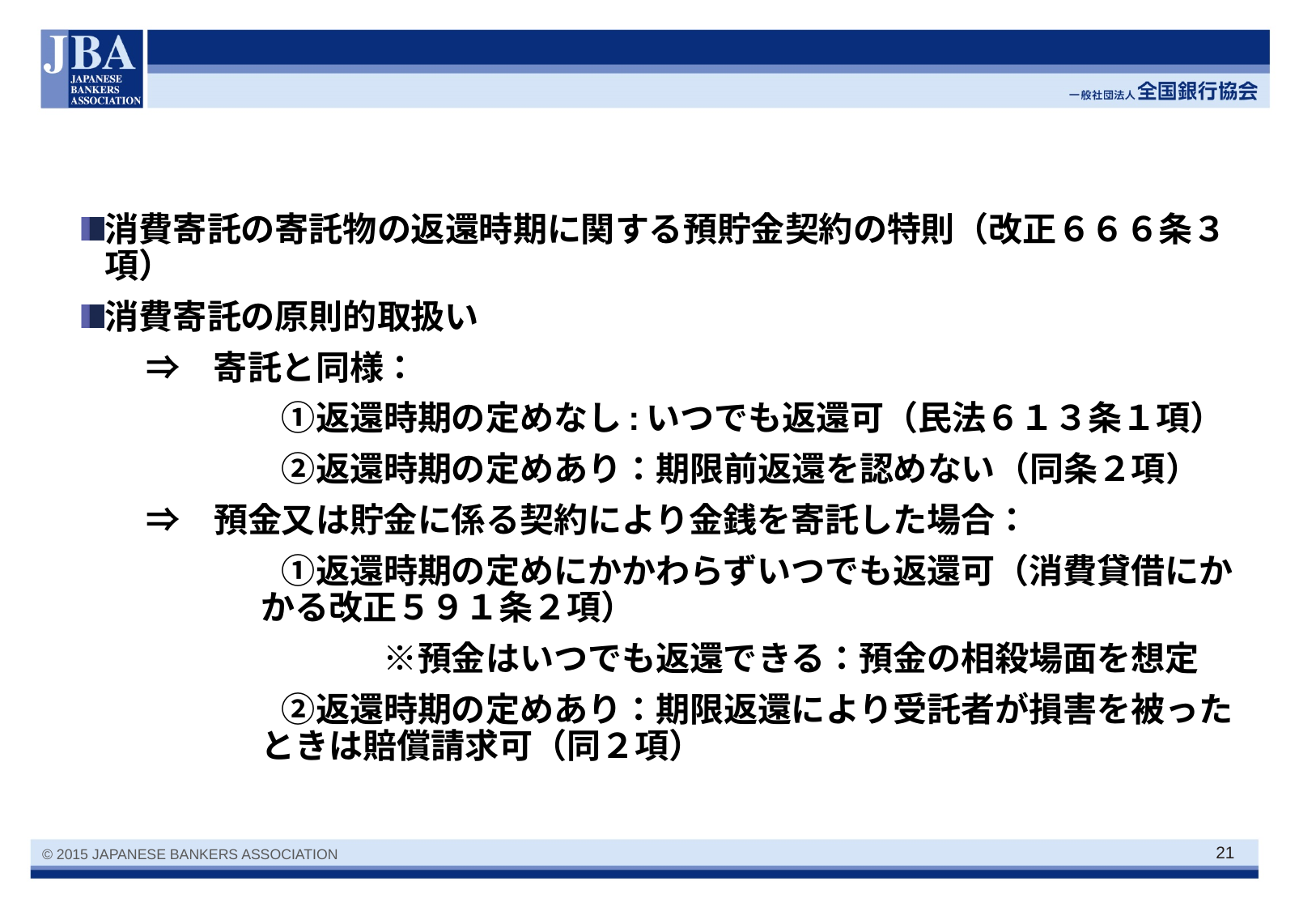

#
消費寄託の寄託物の返還時期に関する預貯金契約の特則（改正６６６条３項）
消費寄託の原則的取扱い
　　⇒　寄託と同様：
　　　　　　①返還時期の定めなし:いつでも返還可（民法６１３条１項）
　　　　　　②返還時期の定めあり：期限前返還を認めない（同条２項）
　　⇒　預金又は貯金に係る契約により金銭を寄託した場合：
　　　　　　①返還時期の定めにかかわらずいつでも返還可（消費貸借にかかる改正５９１条２項）
　　　　　　　　　※預金はいつでも返還できる：預金の相殺場面を想定
　　　　　　②返還時期の定めあり：期限返還により受託者が損害を被ったときは賠償請求可（同２項）